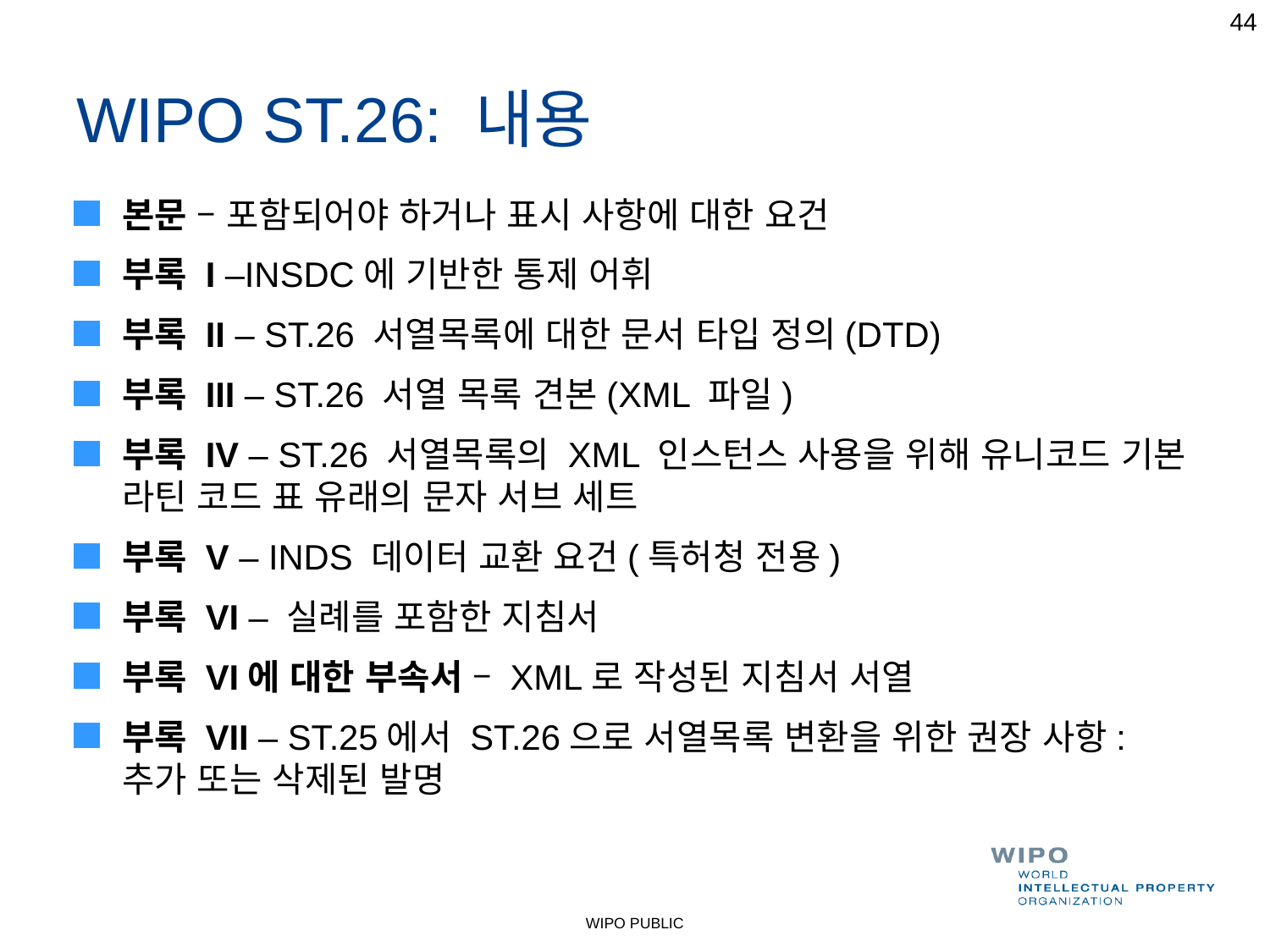

44
# WIPO ST.26: 내용
본문 – 포함되어야 하거나 표시 사항에 대한 요건
부록 I –INSDC에 기반한 통제 어휘
부록 II – ST.26 서열목록에 대한 문서 타입 정의(DTD)
부록 III – ST.26 서열 목록 견본(XML 파일)
부록 IV – ST.26 서열목록의 XML 인스턴스 사용을 위해 유니코드 기본 라틴 코드 표 유래의 문자 서브 세트
부록 V – INDS 데이터 교환 요건(특허청 전용)
부록 VI – 실례를 포함한 지침서
부록 VI에 대한 부속서 – XML로 작성된 지침서 서열
부록 VII – ST.25에서 ST.26으로 서열목록 변환을 위한 권장 사항: 추가 또는 삭제된 발명